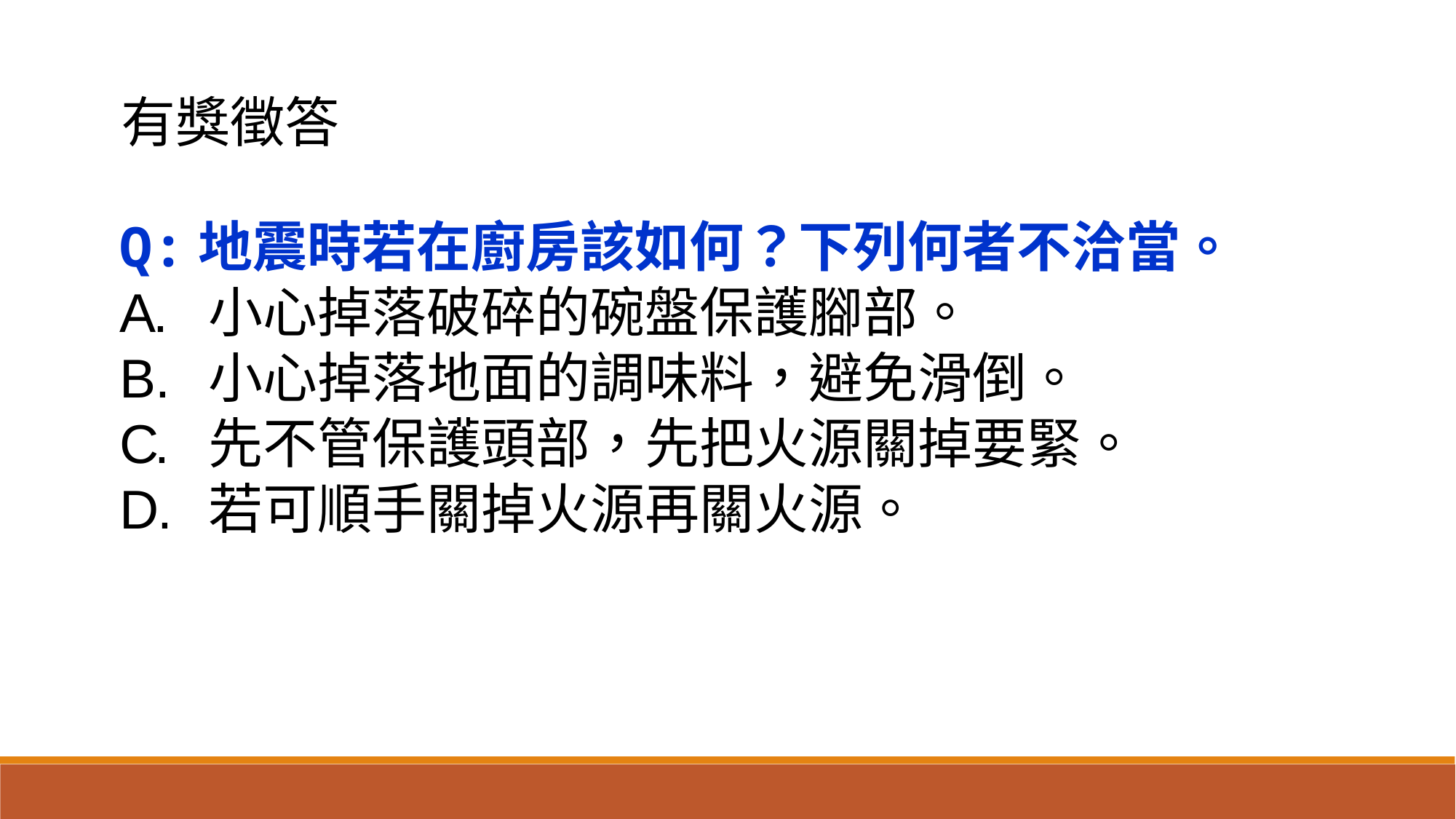

有獎徵答
Q:地震時若在廚房該如何？下列何者不洽當。
小心掉落破碎的碗盤保護腳部。
小心掉落地面的調味料，避免滑倒。
先不管保護頭部，先把火源關掉要緊。
若可順手關掉火源再關火源。